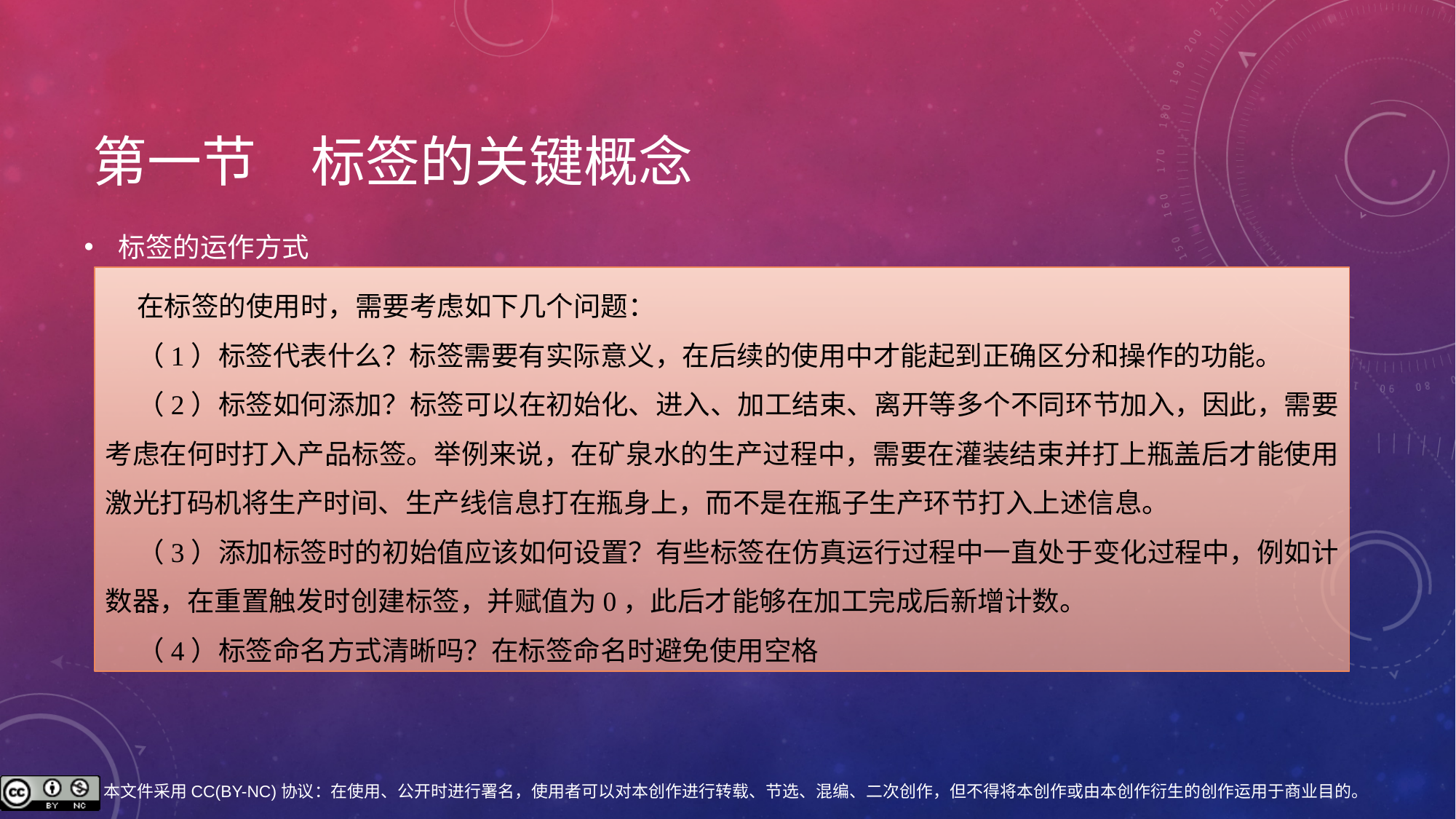

# 第一节	标签的关键概念
标签的运作方式
在标签的使用时，需要考虑如下几个问题：
（1）标签代表什么？标签需要有实际意义，在后续的使用中才能起到正确区分和操作的功能。
（2）标签如何添加？标签可以在初始化、进入、加工结束、离开等多个不同环节加入，因此，需要考虑在何时打入产品标签。举例来说，在矿泉水的生产过程中，需要在灌装结束并打上瓶盖后才能使用激光打码机将生产时间、生产线信息打在瓶身上，而不是在瓶子生产环节打入上述信息。
（3）添加标签时的初始值应该如何设置？有些标签在仿真运行过程中一直处于变化过程中，例如计数器，在重置触发时创建标签，并赋值为0，此后才能够在加工完成后新增计数。
（4）标签命名方式清晰吗？在标签命名时避免使用空格